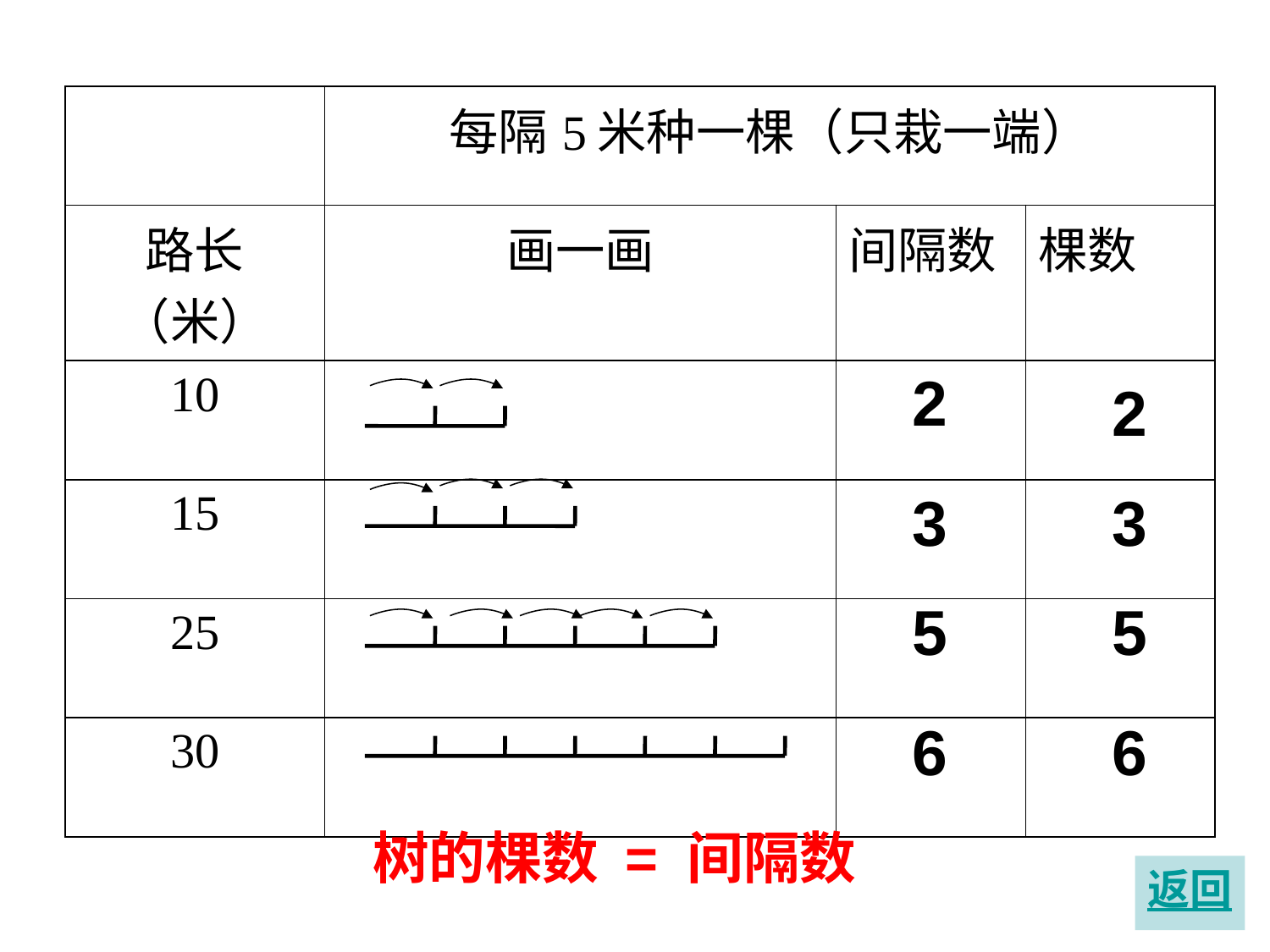

|  | 每隔5米种一棵（只栽一端） |  |  |
| --- | --- | --- | --- |
| 路长（米） | 画一画 | 间隔数 | 棵数 |
| 10 |  |  |  |
| 15 |  |  |  |
| 25 |  |  |  |
| 30 |  |  |  |
2
2

3
3

5
5

6
6

树的棵数 = 间隔数
返回